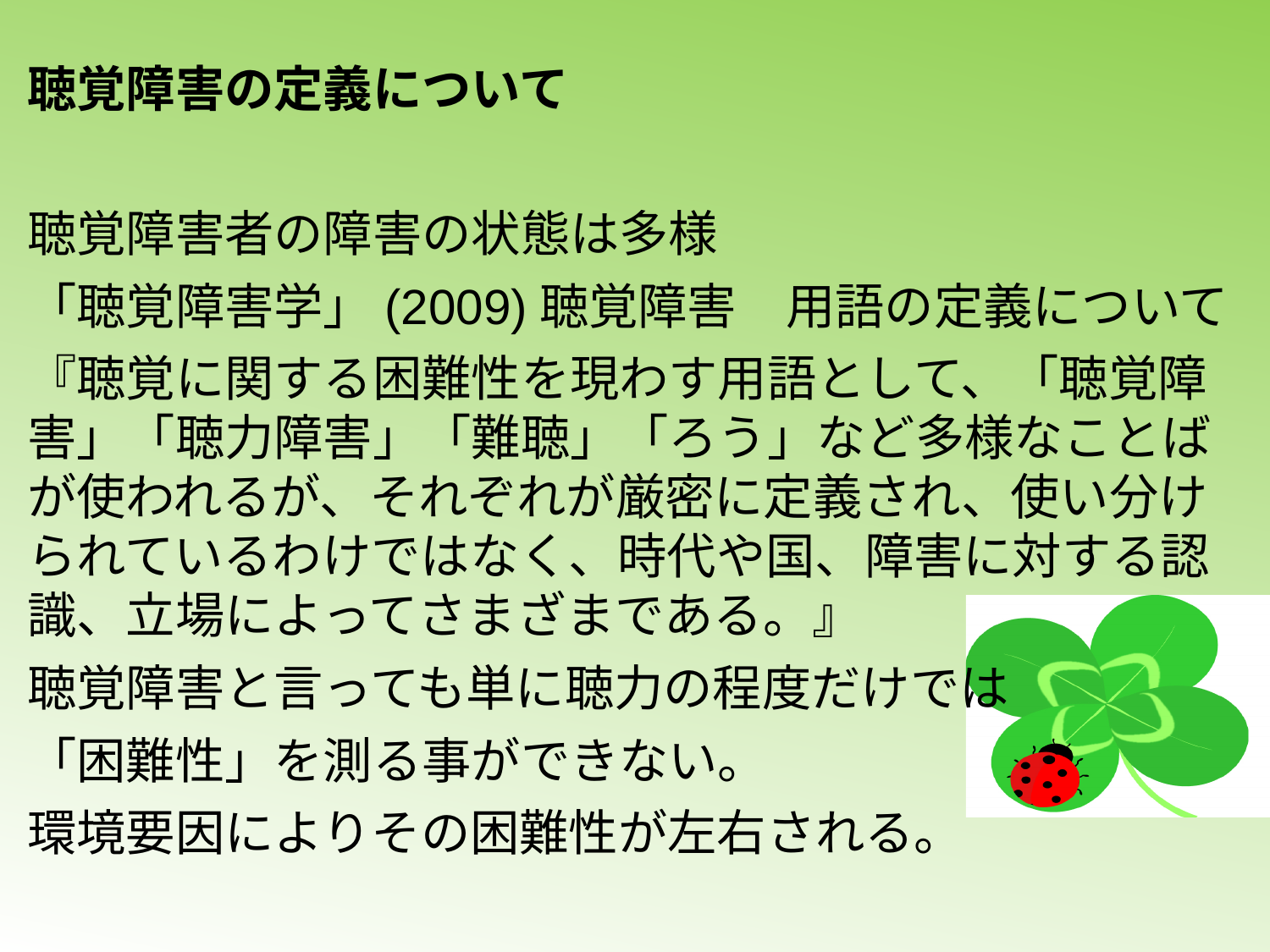

聴覚障害の定義について

聴覚障害者の障害の状態は多様
「聴覚障害学」(2009)聴覚障害　用語の定義について
『聴覚に関する困難性を現わす用語として、「聴覚障害」「聴力障害」「難聴」「ろう」など多様なことばが使われるが、それぞれが厳密に定義され、使い分けられているわけではなく、時代や国、障害に対する認識、立場によってさまざまである。』
聴覚障害と言っても単に聴力の程度だけでは
「困難性」を測る事ができない。
環境要因によりその困難性が左右される。

#